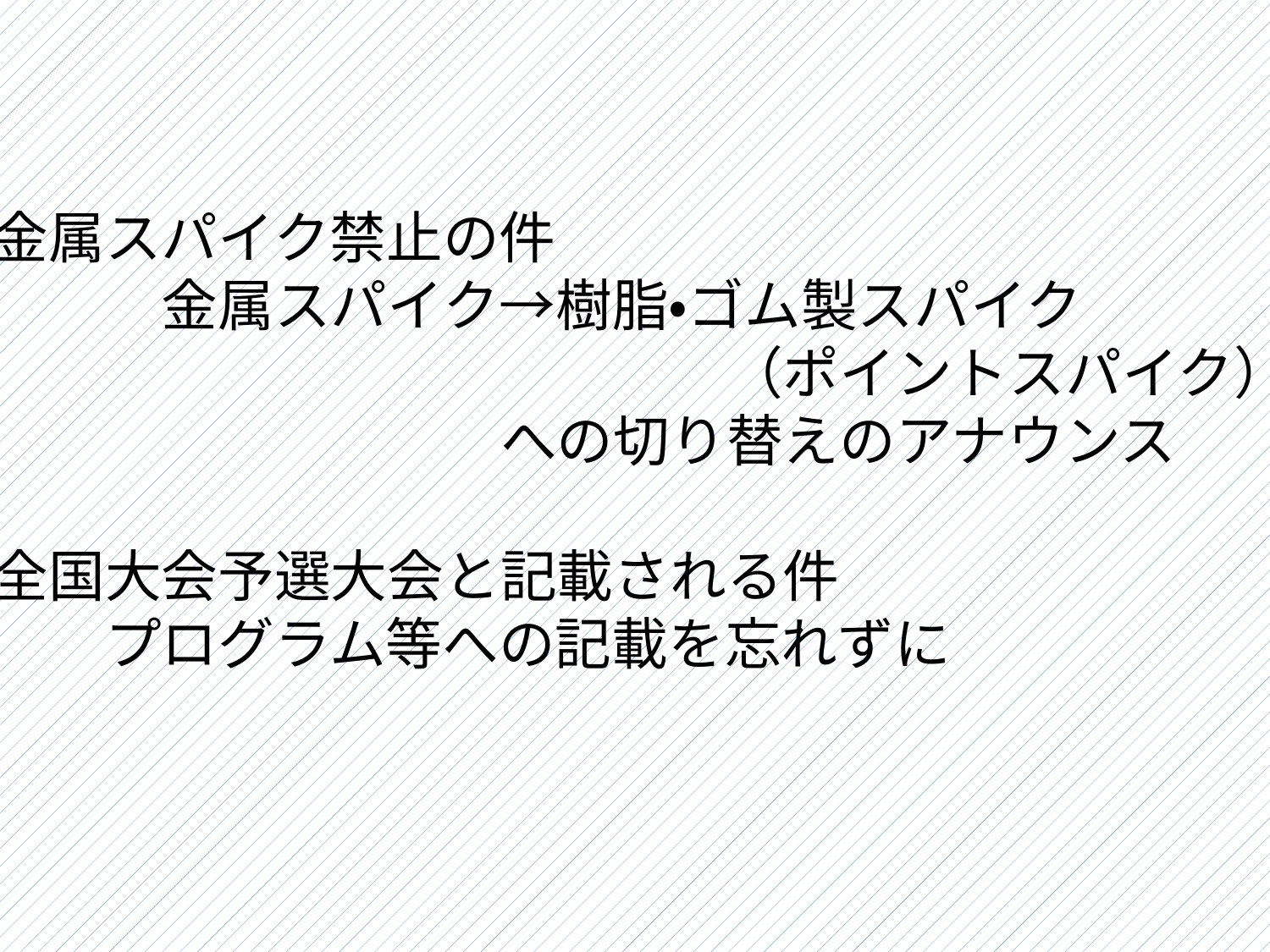

金属スパイク禁止の件
　　　金属スパイク→樹脂・ゴム製スパイク
　　　　　　　　　　　　　（ポイントスパイク）
　　　　　　　　　への切り替えのアナウンス

全国大会予選大会と記載される件
　　プログラム等への記載を忘れずに